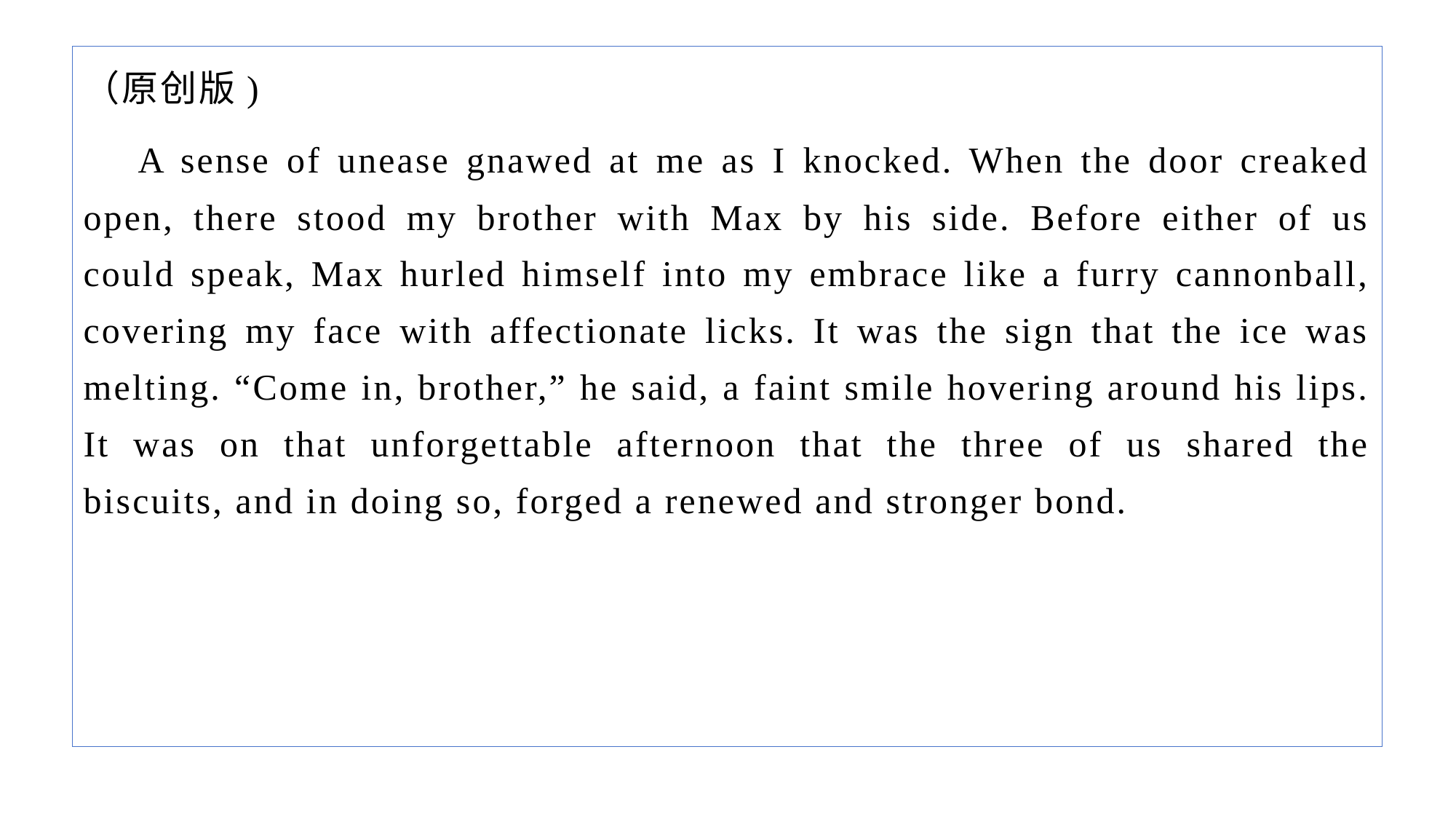

（原创版)
A sense of unease gnawed at me as I knocked. When the door creaked open, there stood my brother with Max by his side. Before either of us could speak, Max hurled himself into my embrace like a furry cannonball, covering my face with affectionate licks. It was the sign that the ice was melting. “Come in, brother,” he said, a faint smile hovering around his lips. It was on that unforgettable afternoon that the three of us shared the biscuits, and in doing so, forged a renewed and stronger bond.